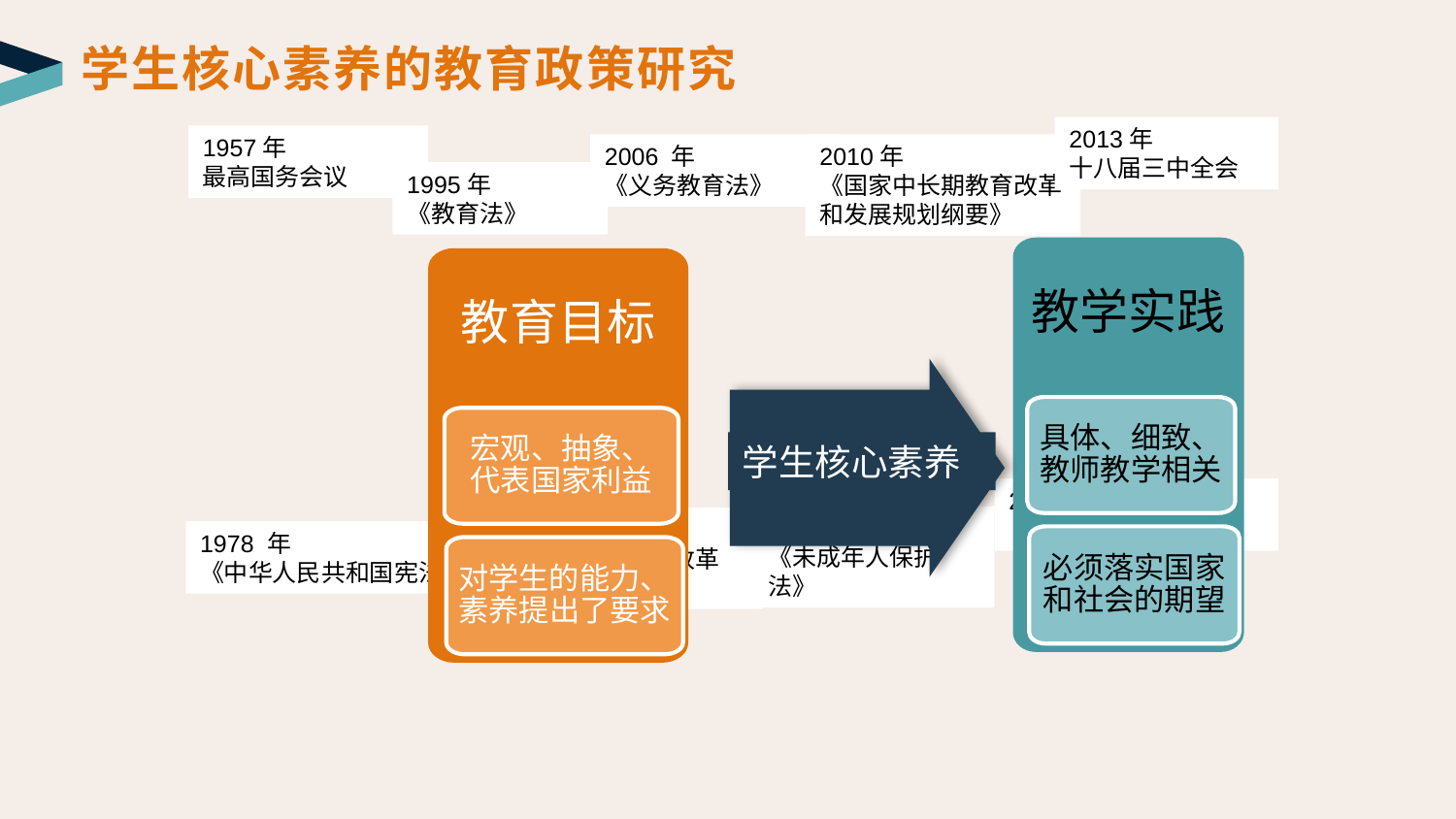

学生核心素养的教育政策研究

2013年
十八届三中全会
1957年
最高国务会议
2006 年
《义务教育法》
2010年
《国家中长期教育改革和发展规划纲要》
1995年
《教育法》

教学实践

教育目标
宏观、抽象、代表国家利益
对学生的能力、素养提出了要求

学生核心素养
具体、细致、教师教学相关
2012年
《党的十八大报告》
2007年
《未成年人保护法》
2001 年
《基础教育课程改革
纲要》
1978 年
《中华人民共和国宪法》
必须落实国家和社会的期望